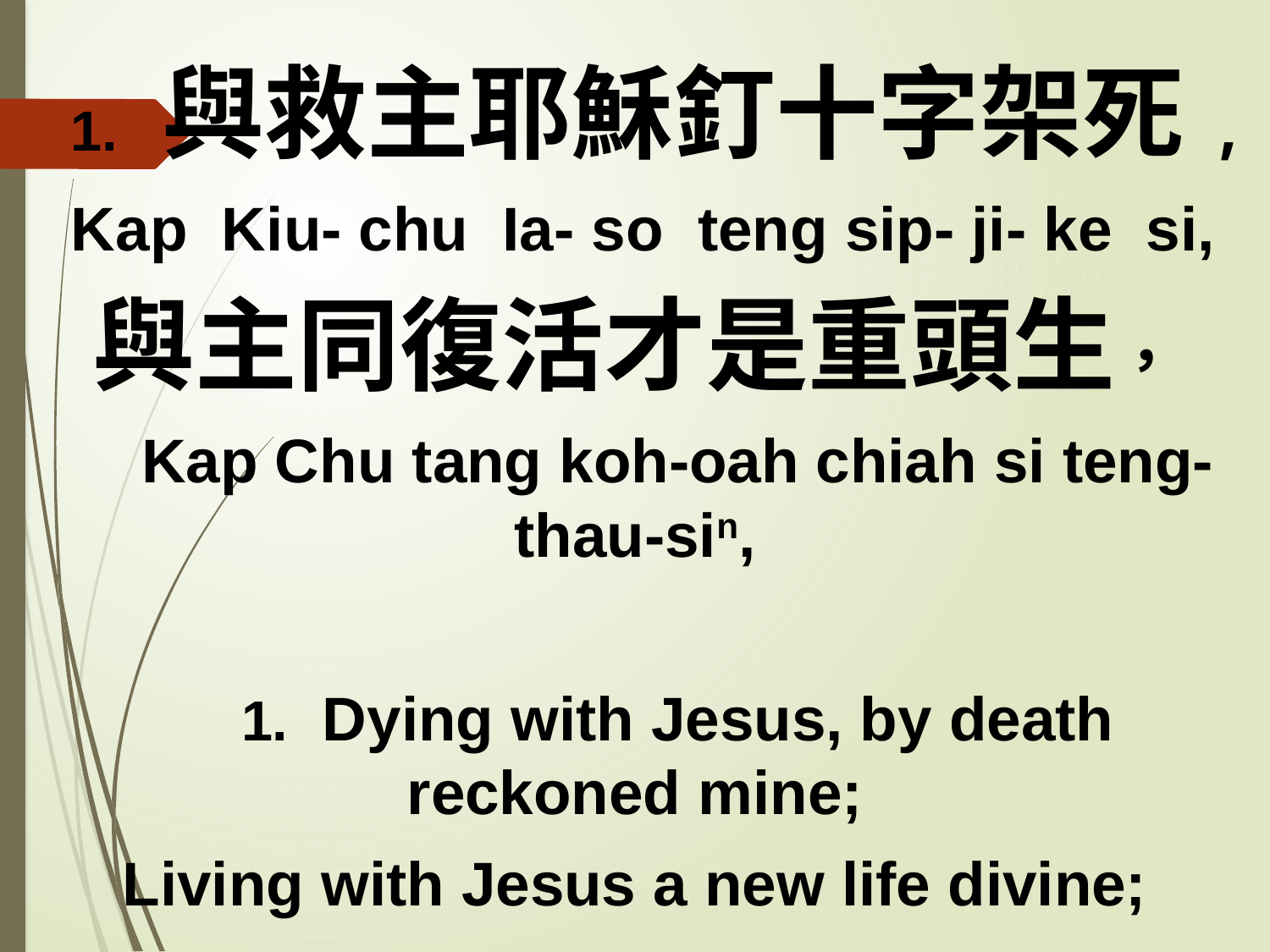

1.  與救主耶穌釘十字架死,
 Kap  Kiu- chu  Ia- so  teng sip- ji- ke  si,
與主同復活才是重頭生，
     Kap Chu tang koh-oah chiah si teng-thau-sin,

     1.  Dying with Jesus, by death reckoned mine;
Living with Jesus a new life divine;